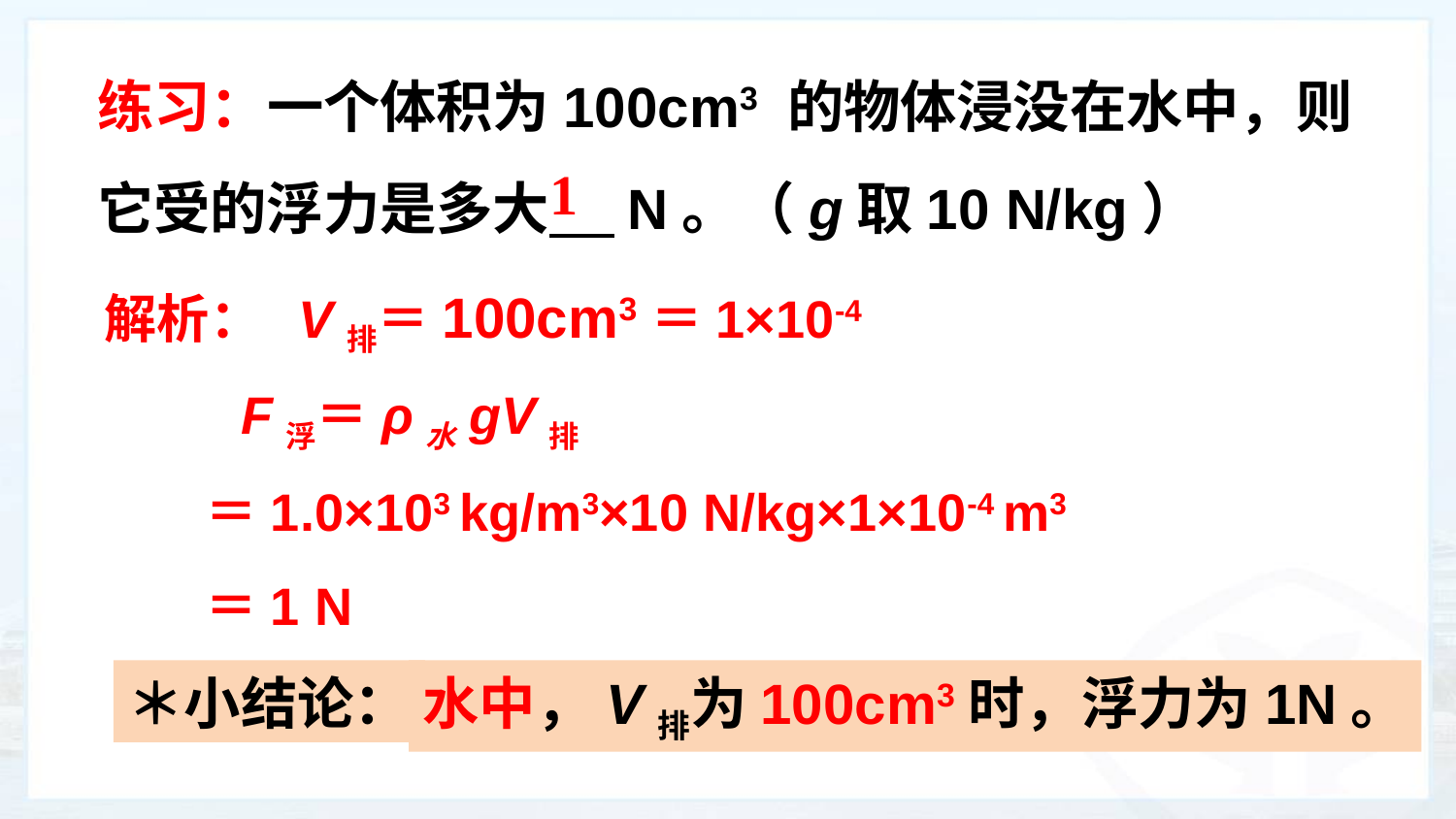

练习：一个体积为100cm3 的物体浸没在水中，则它受的浮力是多大     N。（g取10 N/kg）
1
解析：  V排＝100cm3＝1×10-4
　      F浮＝ρ水gV排
             ＝1.0×103 kg/m3×10 N/kg×1×10-4 m3
             ＝1 N
＊小结论：
水中，V排为100cm3时，浮力为1N。